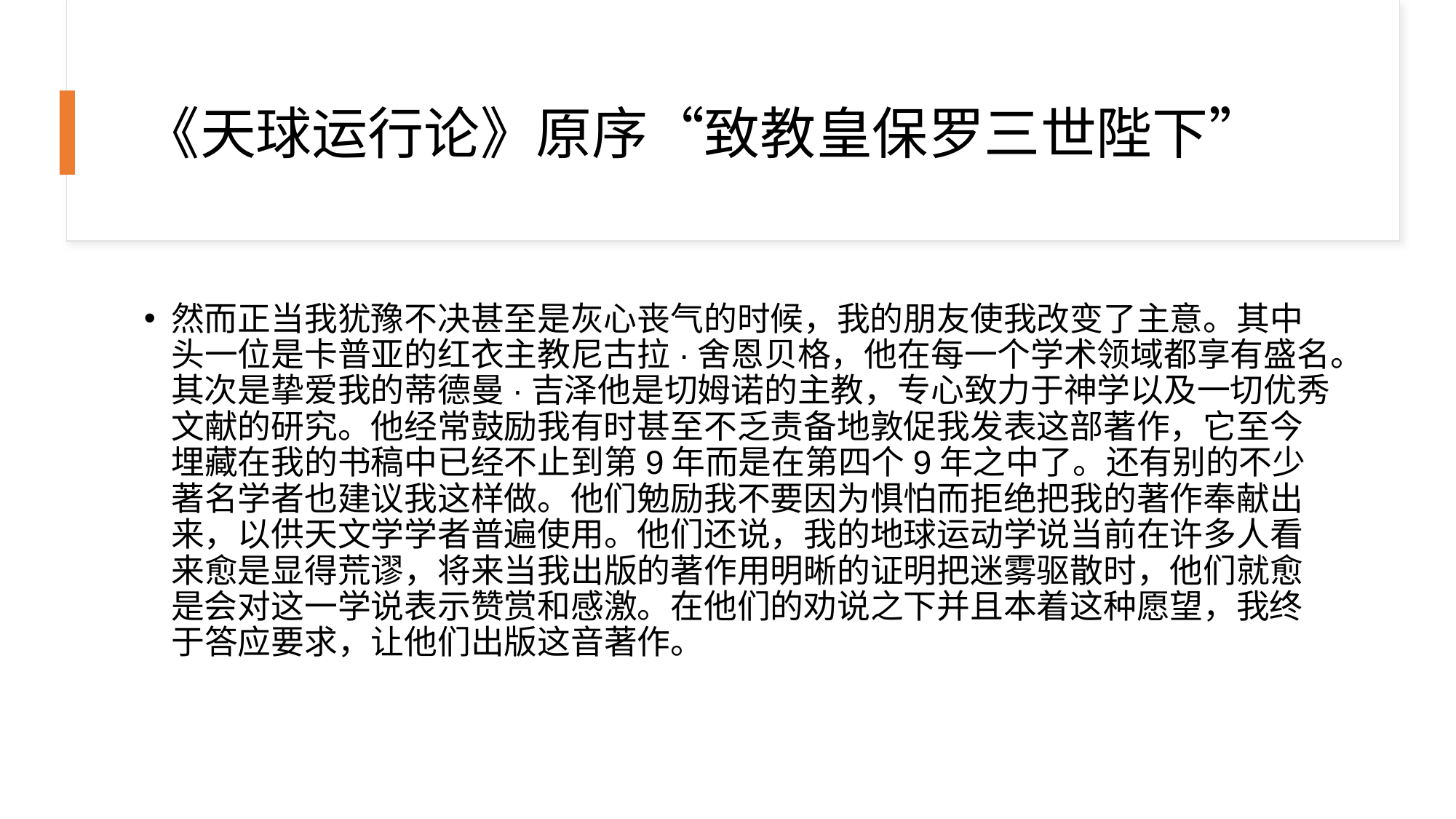

# 《天球运行论》原序“致教皇保罗三世陛下”

然而正当我犹豫不决甚至是灰心丧气的时候，我的朋友使我改变了主意。其中头一位是卡普亚的红衣主教尼古拉·舍恩贝格，他在每一个学术领域都享有盛名。其次是挚爱我的蒂德曼·吉泽他是切姆诺的主教，专心致力于神学以及一切优秀文献的研究。他经常鼓励我有时甚至不乏责备地敦促我发表这部著作，它至今埋藏在我的书稿中已经不止到第9年而是在第四个9年之中了。还有别的不少著名学者也建议我这样做。他们勉励我不要因为惧怕而拒绝把我的著作奉献出来，以供天文学学者普遍使用。他们还说，我的地球运动学说当前在许多人看来愈是显得荒谬，将来当我出版的著作用明晰的证明把迷雾驱散时，他们就愈是会对这一学说表示赞赏和感激。在他们的劝说之下并且本着这种愿望，我终于答应要求，让他们出版这音著作。